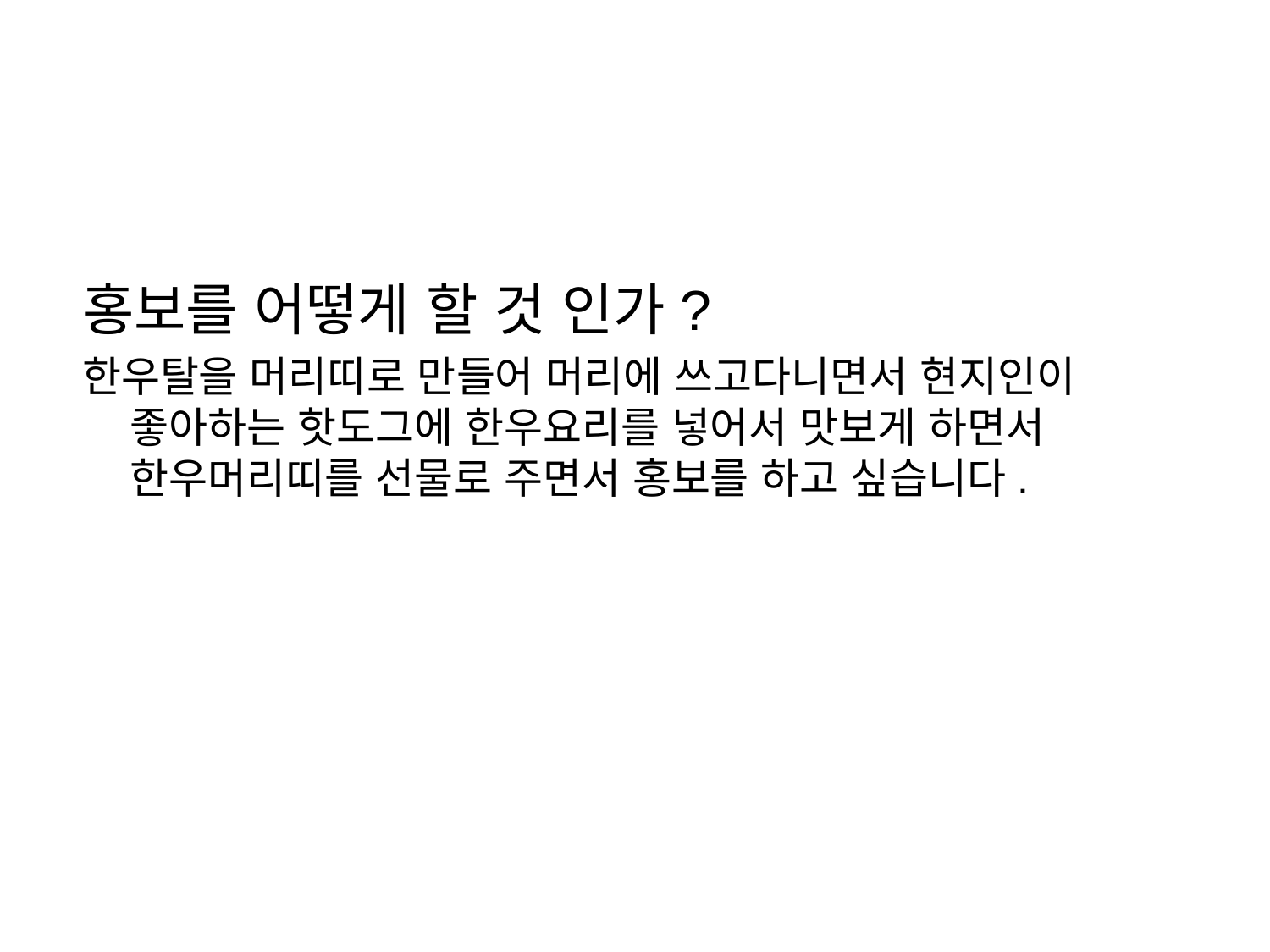

홍보를 어떻게 할 것 인가?
한우탈을 머리띠로 만들어 머리에 쓰고다니면서 현지인이 좋아하는 핫도그에 한우요리를 넣어서 맛보게 하면서 한우머리띠를 선물로 주면서 홍보를 하고 싶습니다.